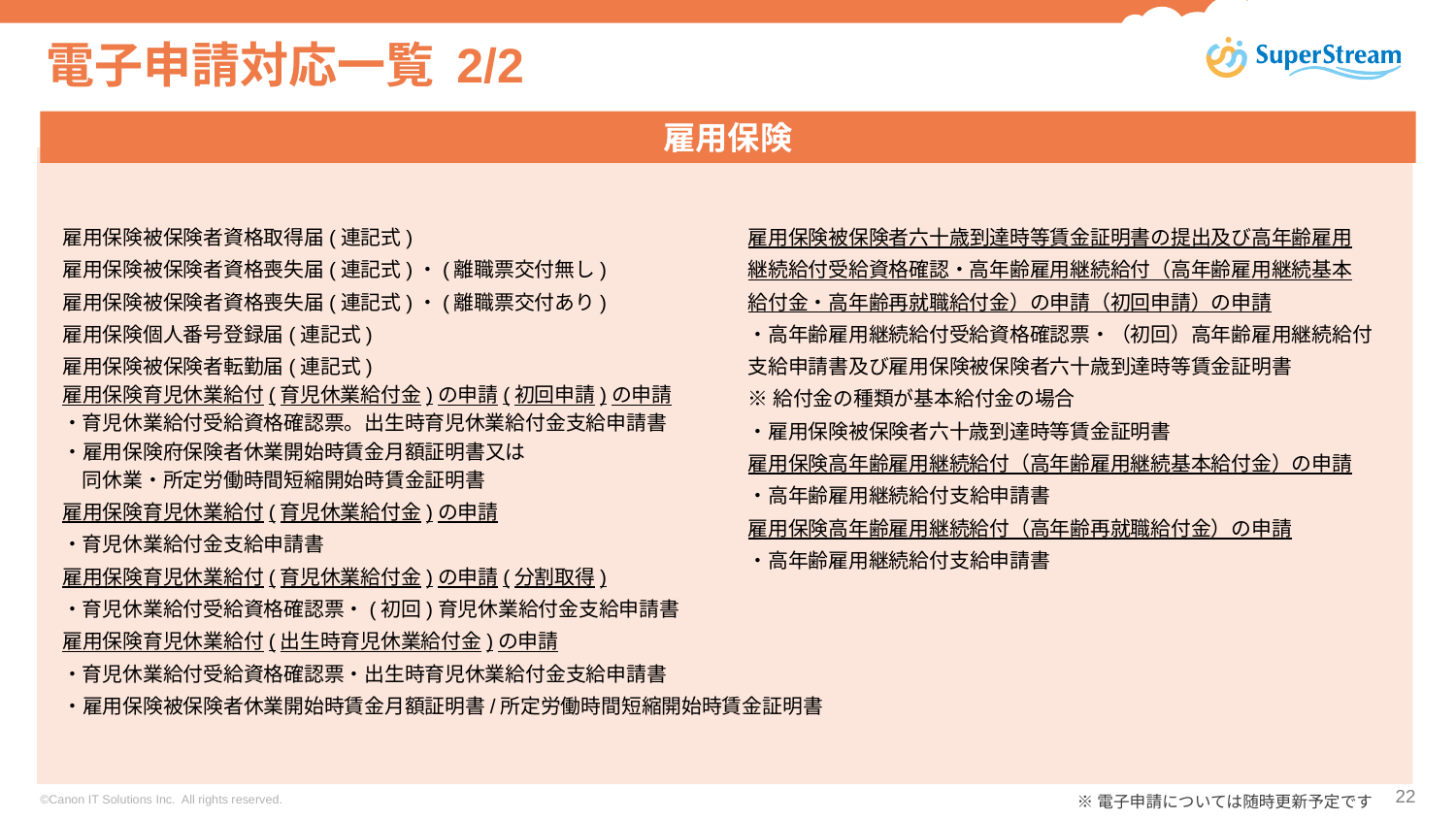

# 電子申請対応一覧 2/2
雇用保険

雇用保険被保険者資格取得届(連記式)
雇用保険被保険者資格喪失届(連記式)・(離職票交付無し)
雇用保険被保険者資格喪失届(連記式)・(離職票交付あり)
雇用保険個人番号登録届(連記式)
雇用保険被保険者転勤届(連記式)
雇用保険育児休業給付(育児休業給付金)の申請(初回申請)の申請
・育児休業給付受給資格確認票。出生時育児休業給付金支給申請書
・雇用保険府保険者休業開始時賃金月額証明書又は
　同休業・所定労働時間短縮開始時賃金証明書
雇用保険育児休業給付(育児休業給付金)の申請
・育児休業給付金支給申請書
雇用保険育児休業給付(育児休業給付金)の申請(分割取得)
・育児休業給付受給資格確認票・(初回)育児休業給付金支給申請書
雇用保険育児休業給付(出生時育児休業給付金)の申請
・育児休業給付受給資格確認票・出生時育児休業給付金支給申請書
・雇用保険被保険者休業開始時賃金月額証明書/所定労働時間短縮開始時賃金証明書

雇用保険被保険者六十歳到達時等賃金証明書の提出及び高年齢雇用
継続給付受給資格確認・高年齢雇用継続給付（高年齢雇用継続基本
給付金・高年齢再就職給付金）の申請（初回申請）の申請
・高年齢雇用継続給付受給資格確認票・（初回）高年齢雇用継続給付
支給申請書及び雇用保険被保険者六十歳到達時等賃金証明書
※給付金の種類が基本給付金の場合
・雇用保険被保険者六十歳到達時等賃金証明書
雇用保険高年齢雇用継続給付（高年齢雇用継続基本給付金）の申請
・高年齢雇用継続給付支給申請書
雇用保険高年齢雇用継続給付（高年齢再就職給付金）の申請
・高年齢雇用継続給付支給申請書
※電子申請については随時更新予定です
©Canon IT Solutions Inc.  All rights reserved.
22